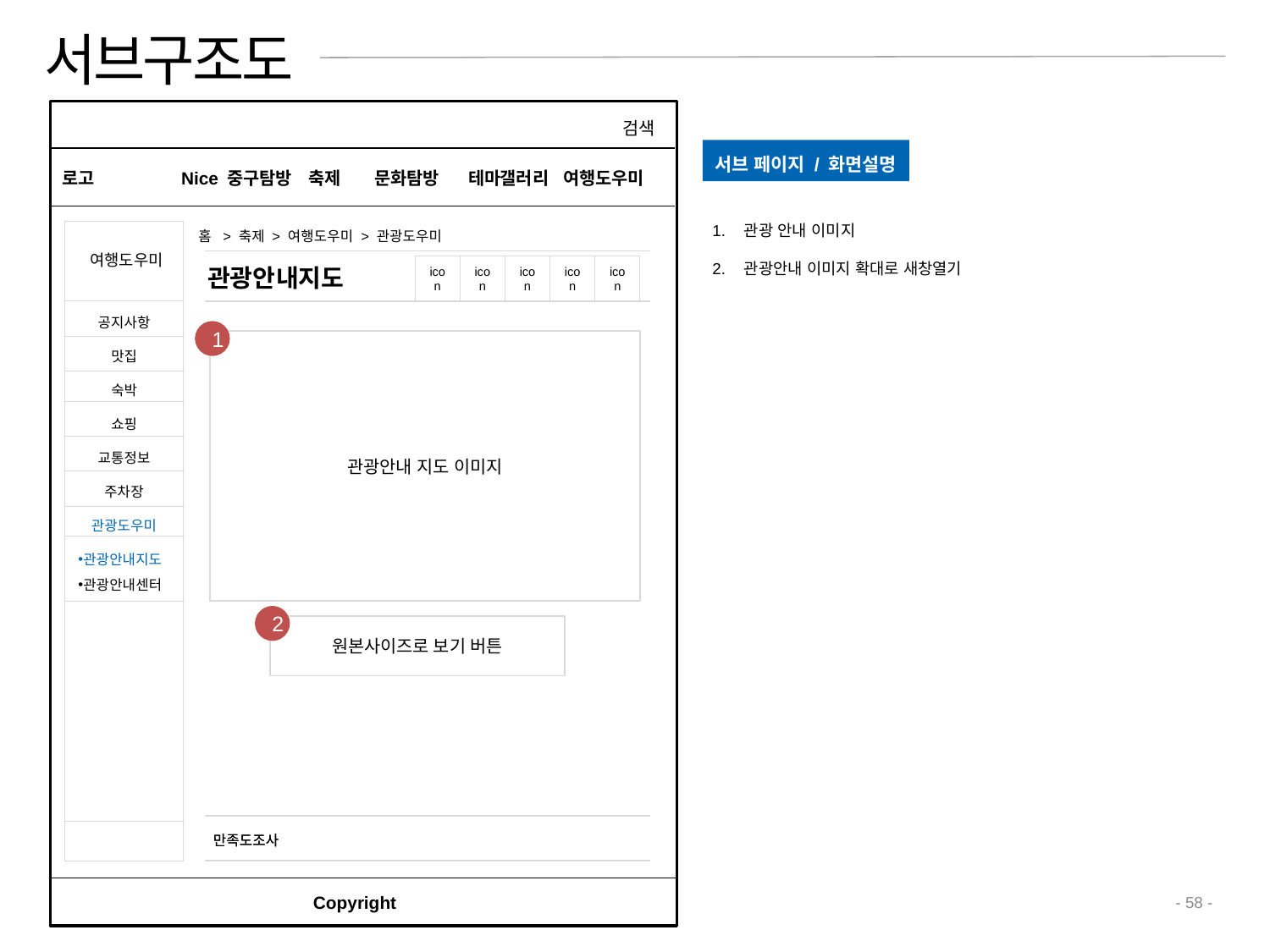

# 서브구조도
ㄷ
검색
서브 페이지 / 화면설명

로고
Nice 중구탐방	축제       문화탐방      테마갤러리   여행도우미
관광 안내 이미지
관광안내 이미지 확대로 새창열기

여행도우미
홈  > 축제 > 여행도우미 > 관광도우미
관광안내지도
icon
icon
icon
icon
icon
공지사항
맛집
숙박
쇼핑
교통정보
주차장
관광도우미

1
관광안내 지도 이미지
관광안내지도
관광안내센터
2
원본사이즈로 보기 버튼
만족도조사
만족도조사
Copyright